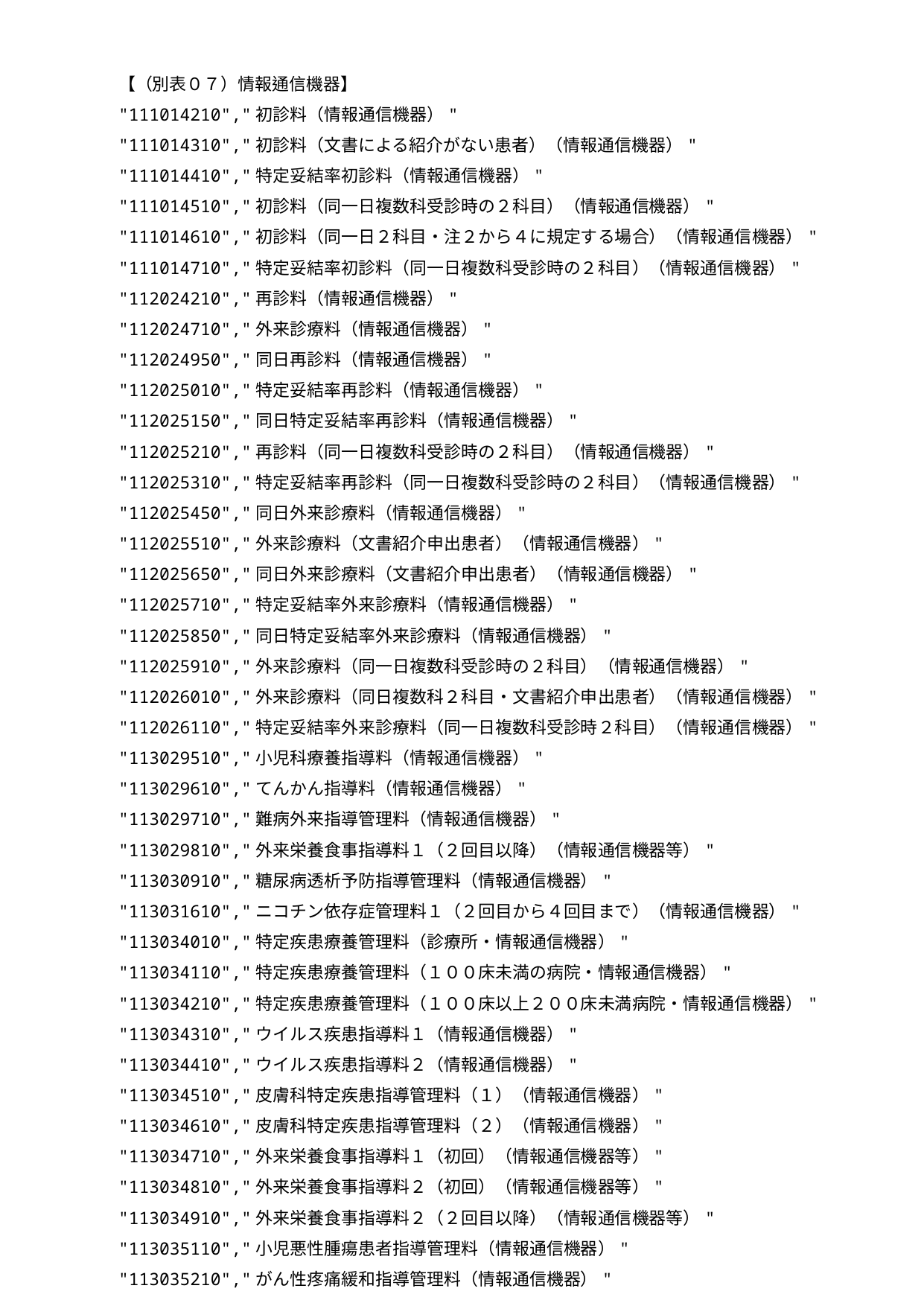

【（別表０７）情報通信機器】
"111014210","初診料（情報通信機器）"
"111014310","初診料（文書による紹介がない患者）（情報通信機器）"
"111014410","特定妥結率初診料（情報通信機器）"
"111014510","初診料（同一日複数科受診時の２科目）（情報通信機器）"
"111014610","初診料（同一日２科目・注２から４に規定する場合）（情報通信機器）"
"111014710","特定妥結率初診料（同一日複数科受診時の２科目）（情報通信機器）"
"112024210","再診料（情報通信機器）"
"112024710","外来診療料（情報通信機器）"
"112024950","同日再診料（情報通信機器）"
"112025010","特定妥結率再診料（情報通信機器）"
"112025150","同日特定妥結率再診料（情報通信機器）"
"112025210","再診料（同一日複数科受診時の２科目）（情報通信機器）"
"112025310","特定妥結率再診料（同一日複数科受診時の２科目）（情報通信機器）"
"112025450","同日外来診療料（情報通信機器）"
"112025510","外来診療料（文書紹介申出患者）（情報通信機器）"
"112025650","同日外来診療料（文書紹介申出患者）（情報通信機器）"
"112025710","特定妥結率外来診療料（情報通信機器）"
"112025850","同日特定妥結率外来診療料（情報通信機器）"
"112025910","外来診療料（同一日複数科受診時の２科目）（情報通信機器）"
"112026010","外来診療料（同日複数科２科目・文書紹介申出患者）（情報通信機器）"
"112026110","特定妥結率外来診療料（同一日複数科受診時２科目）（情報通信機器）"
"113029510","小児科療養指導料（情報通信機器）"
"113029610","てんかん指導料（情報通信機器）"
"113029710","難病外来指導管理料（情報通信機器）"
"113029810","外来栄養食事指導料１（２回目以降）（情報通信機器等）"
"113030910","糖尿病透析予防指導管理料（情報通信機器）"
"113031610","ニコチン依存症管理料１（２回目から４回目まで）（情報通信機器）"
"113034010","特定疾患療養管理料（診療所・情報通信機器）"
"113034110","特定疾患療養管理料（１００床未満の病院・情報通信機器）"
"113034210","特定疾患療養管理料（１００床以上２００床未満病院・情報通信機器）"
"113034310","ウイルス疾患指導料１（情報通信機器）"
"113034410","ウイルス疾患指導料２（情報通信機器）"
"113034510","皮膚科特定疾患指導管理料（１）（情報通信機器）"
"113034610","皮膚科特定疾患指導管理料（２）（情報通信機器）"
"113034710","外来栄養食事指導料１（初回）（情報通信機器等）"
"113034810","外来栄養食事指導料２（初回）（情報通信機器等）"
"113034910","外来栄養食事指導料２（２回目以降）（情報通信機器等）"
"113035110","小児悪性腫瘍患者指導管理料（情報通信機器）"
"113035210","がん性疼痛緩和指導管理料（情報通信機器）"